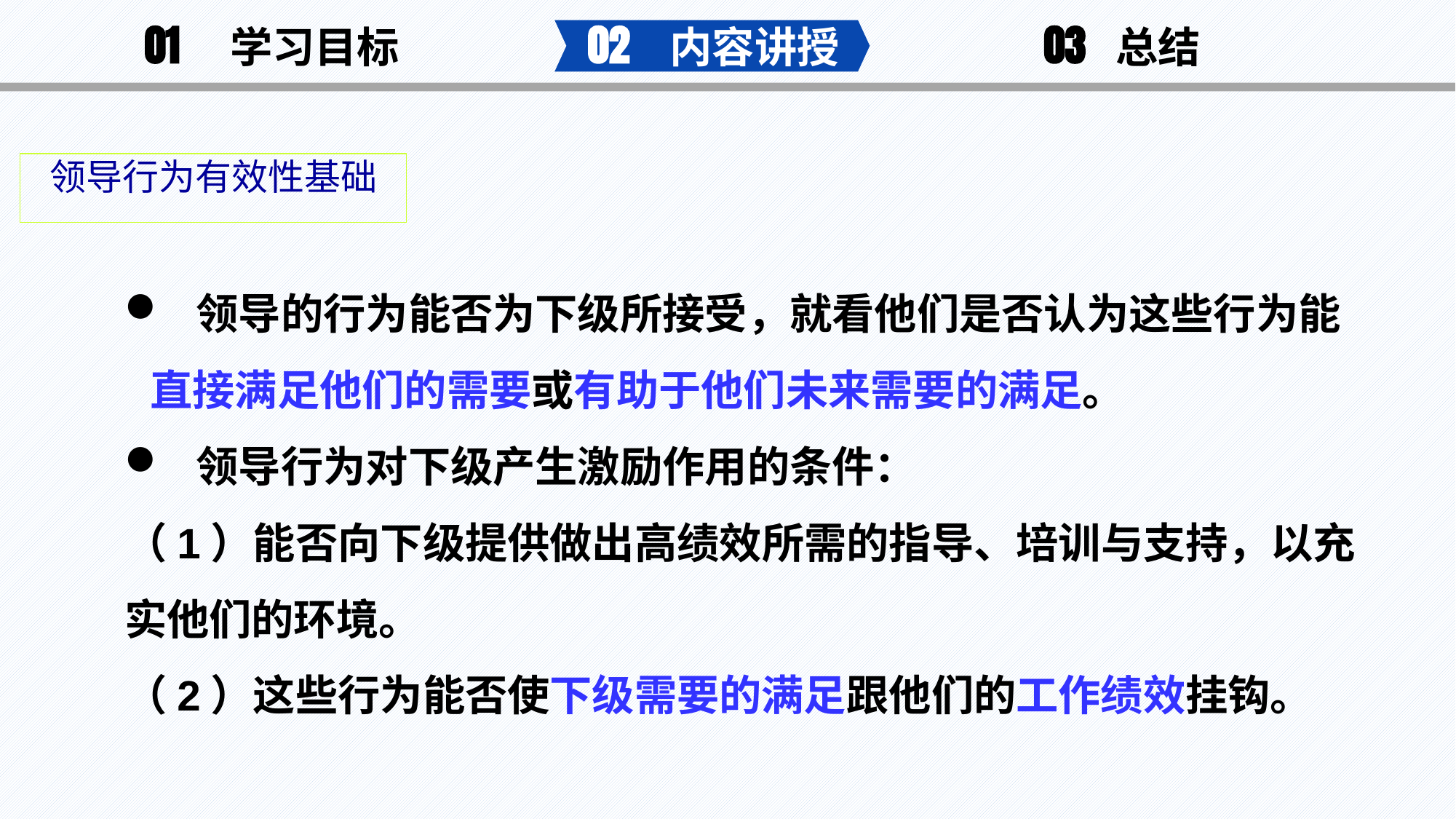

02   内容讲授
03  总结
01    学习目标

领导行为有效性基础
  领导的行为能否为下级所接受，就看他们是否认为这些行为能直接满足他们的需要或有助于他们未来需要的满足。
  领导行为对下级产生激励作用的条件：
（1）能否向下级提供做出高绩效所需的指导、培训与支持，以充实他们的环境。
（2）这些行为能否使下级需要的满足跟他们的工作绩效挂钩。